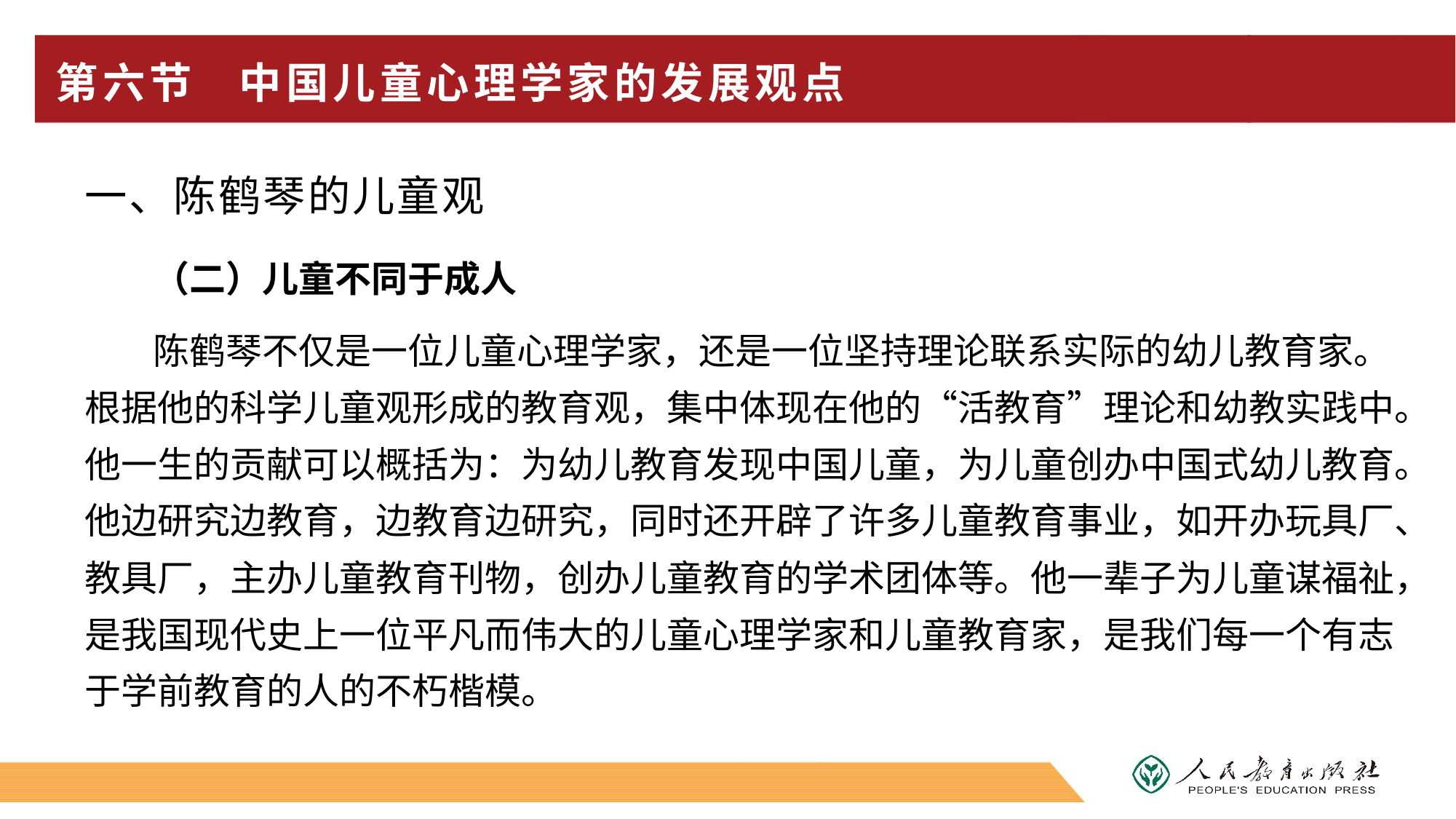

# 第六节   中国儿童心理学家的发展观点
一、陈鹤琴的儿童观
（二）儿童不同于成人
陈鹤琴不仅是一位儿童心理学家，还是一位坚持理论联系实际的幼儿教育家。根据他的科学儿童观形成的教育观，集中体现在他的“活教育”理论和幼教实践中。他一生的贡献可以概括为：为幼儿教育发现中国儿童，为儿童创办中国式幼儿教育。他边研究边教育，边教育边研究，同时还开辟了许多儿童教育事业，如开办玩具厂、教具厂，主办儿童教育刊物，创办儿童教育的学术团体等。他一辈子为儿童谋福祉，是我国现代史上一位平凡而伟大的儿童心理学家和儿童教育家，是我们每一个有志于学前教育的人的不朽楷模。